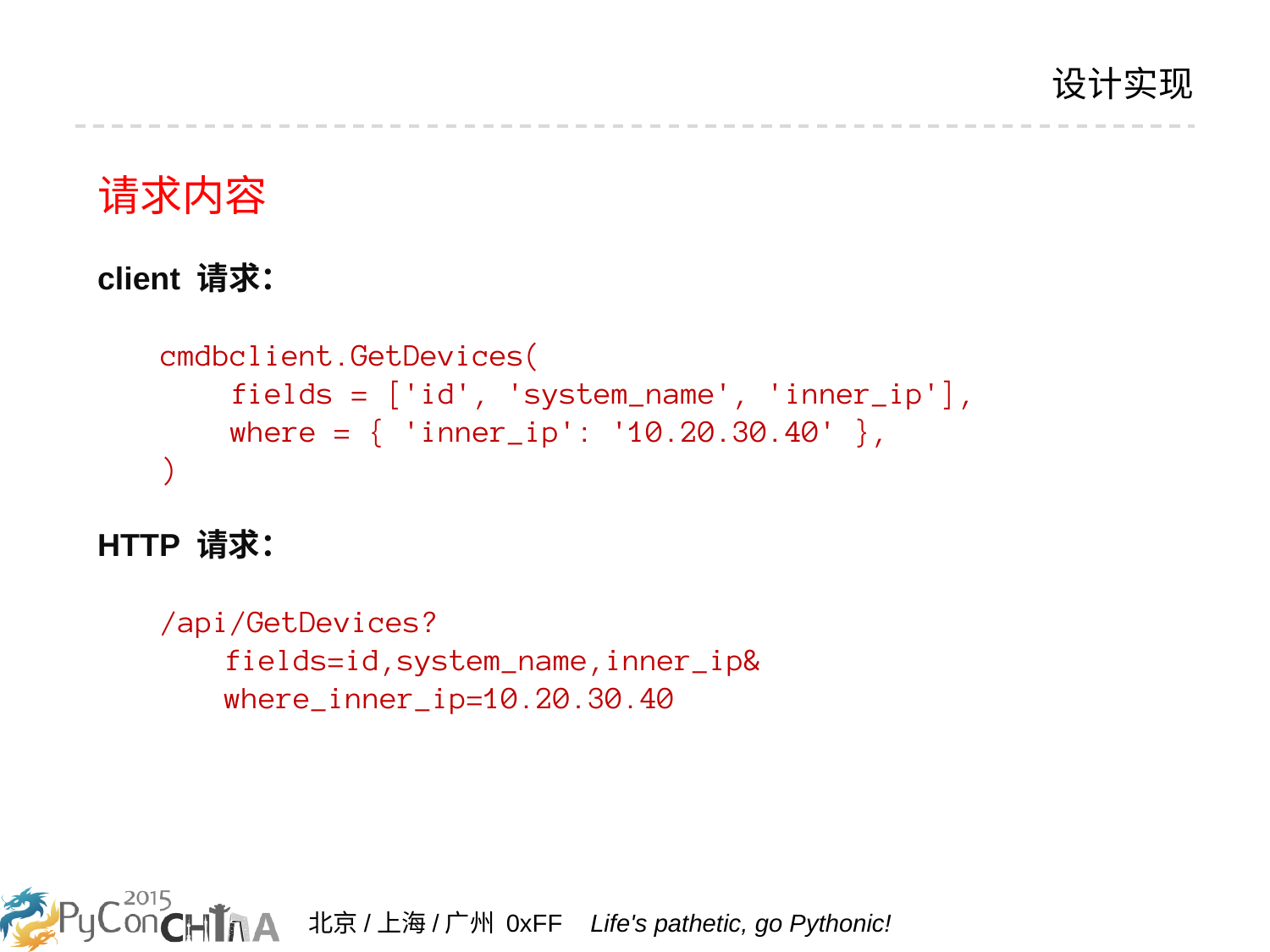

# 设计实现
请求内容

client 请求：

cmdbclient.GetDevices(
    fields = ['id', 'system_name', 'inner_ip'],
    where = { 'inner_ip': '10.20.30.40' },
)

HTTP 请求：

/api/GetDevices?
fields=id,system_name,inner_ip&
where_inner_ip=10.20.30.40